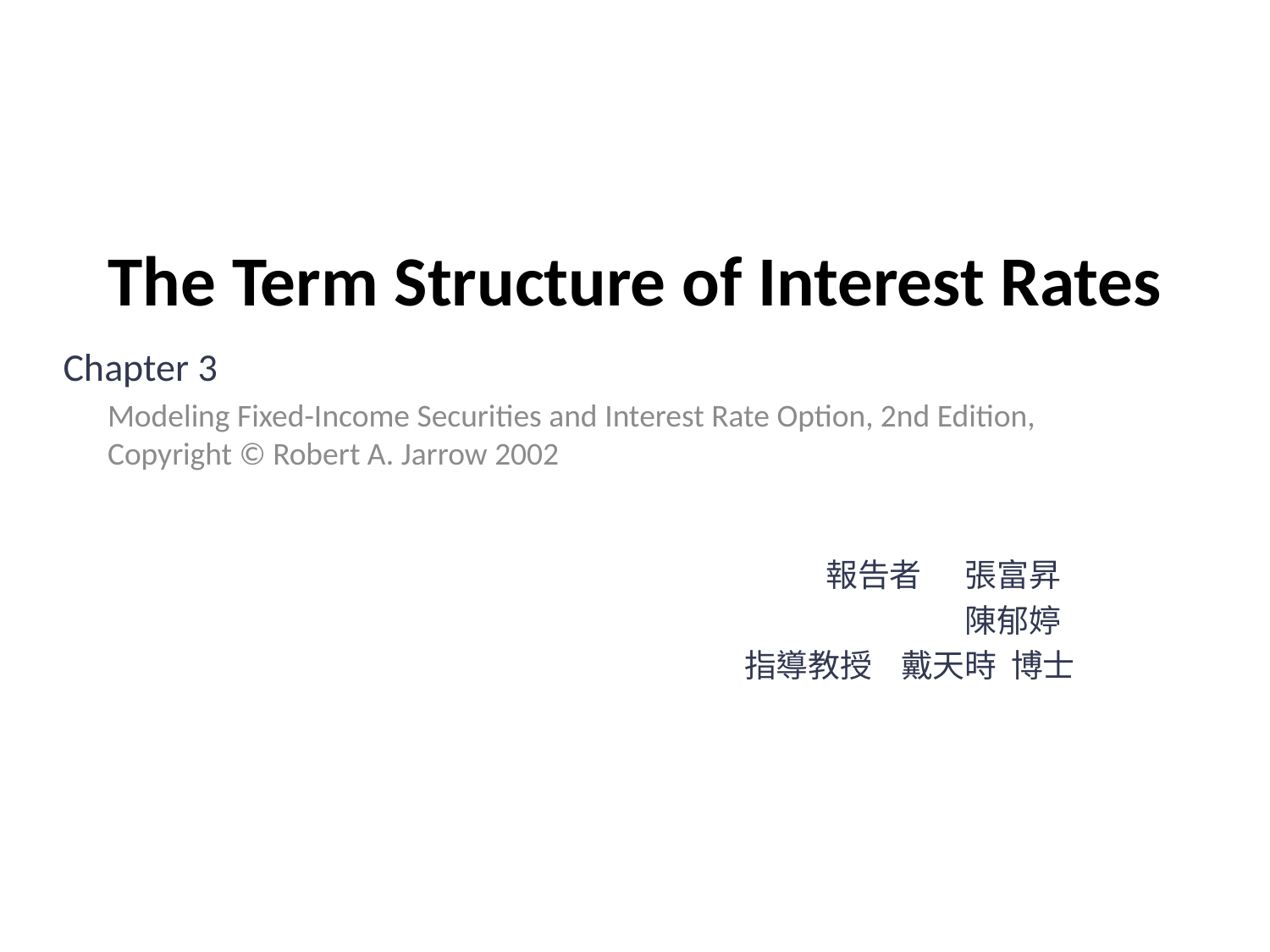

# The Term Structure of Interest Rates
                                                                                   Chapter 3

                                                                                           報告者      張富昇
                                                                                                                              陳郁婷
                                                                                                            指導教授    戴天時  博士

Modeling Fixed-Income Securities and Interest Rate Option, 2nd Edition, Copyright © Robert A. Jarrow 2002